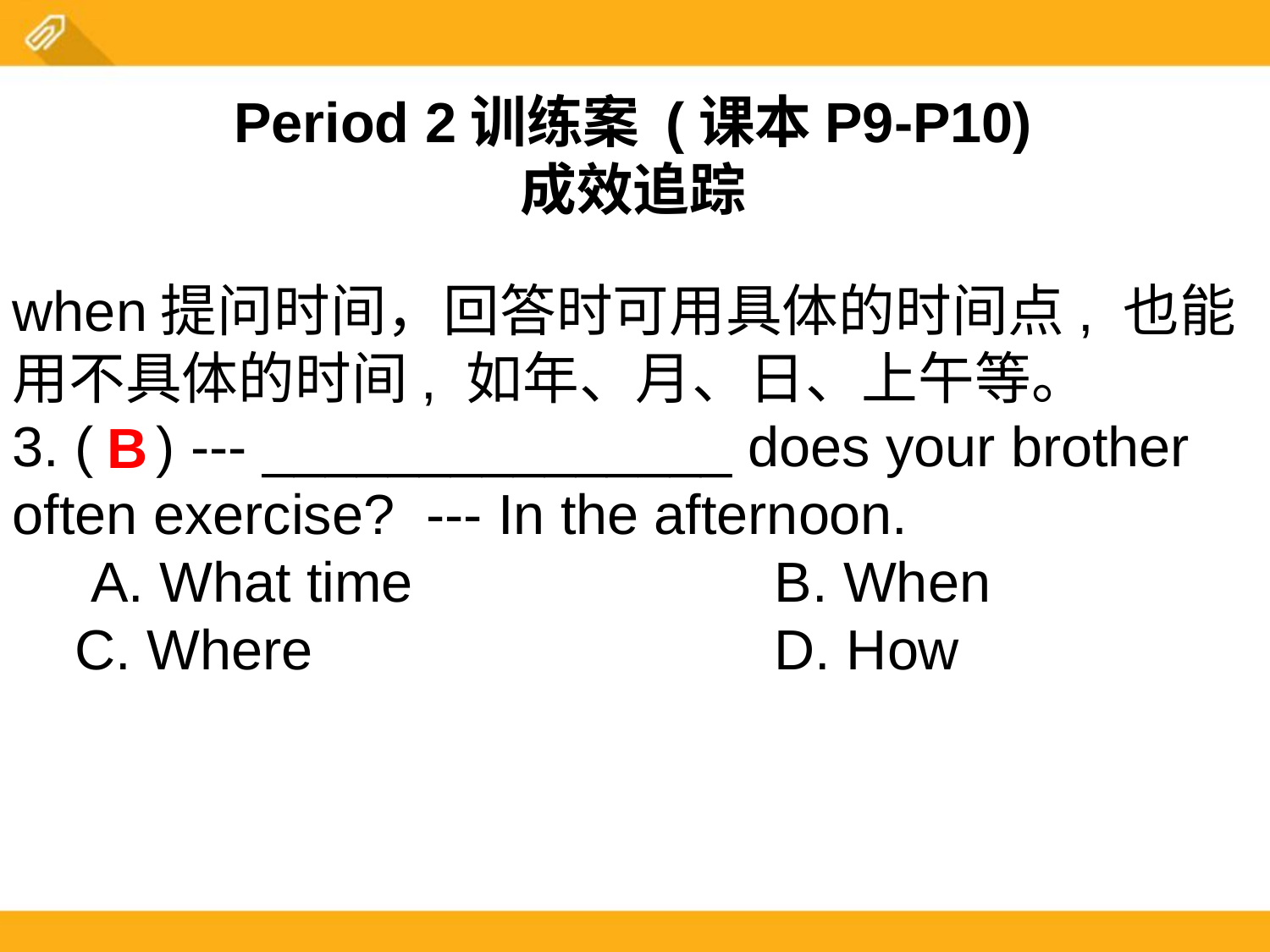

Period 2训练案 (课本P9-P10)
成效追踪
when提问时间，回答时可用具体的时间点, 也能用不具体的时间, 如年、月、日、上午等。
3. (    ) --- _______________ does your brother often exercise?  --- In the afternoon.
     A. What time			B. When
    C. Where				D. How
B